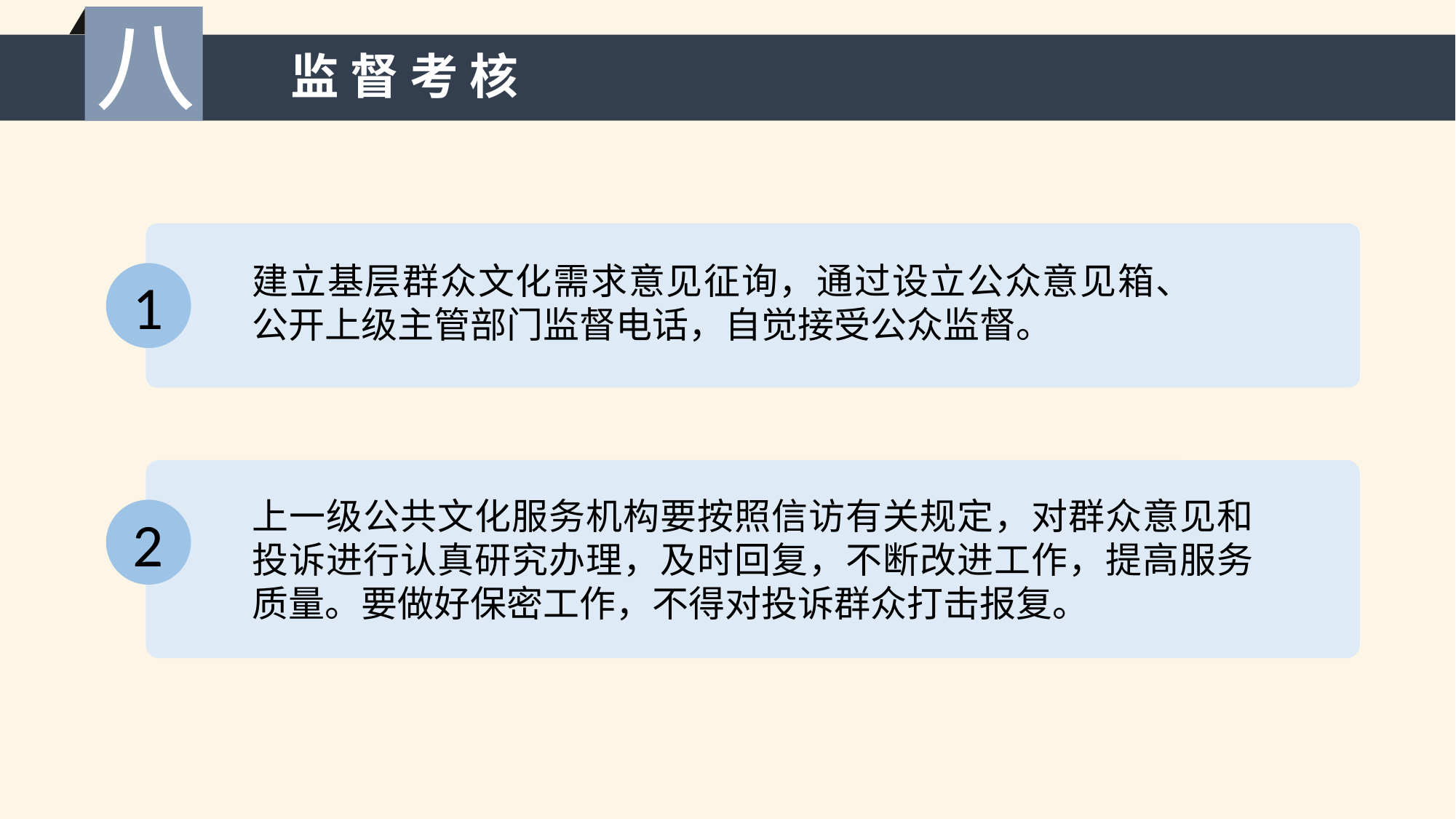

八

监 督 考 核

建立基层群众文化需求意见征询，通过设立公众意见箱、公开上级主管部门监督电话，自觉接受公众监督。
1

上一级公共文化服务机构要按照信访有关规定，对群众意见和投诉进行认真研究办理，及时回复，不断改进工作，提高服务质量。要做好保密工作，不得对投诉群众打击报复。
2